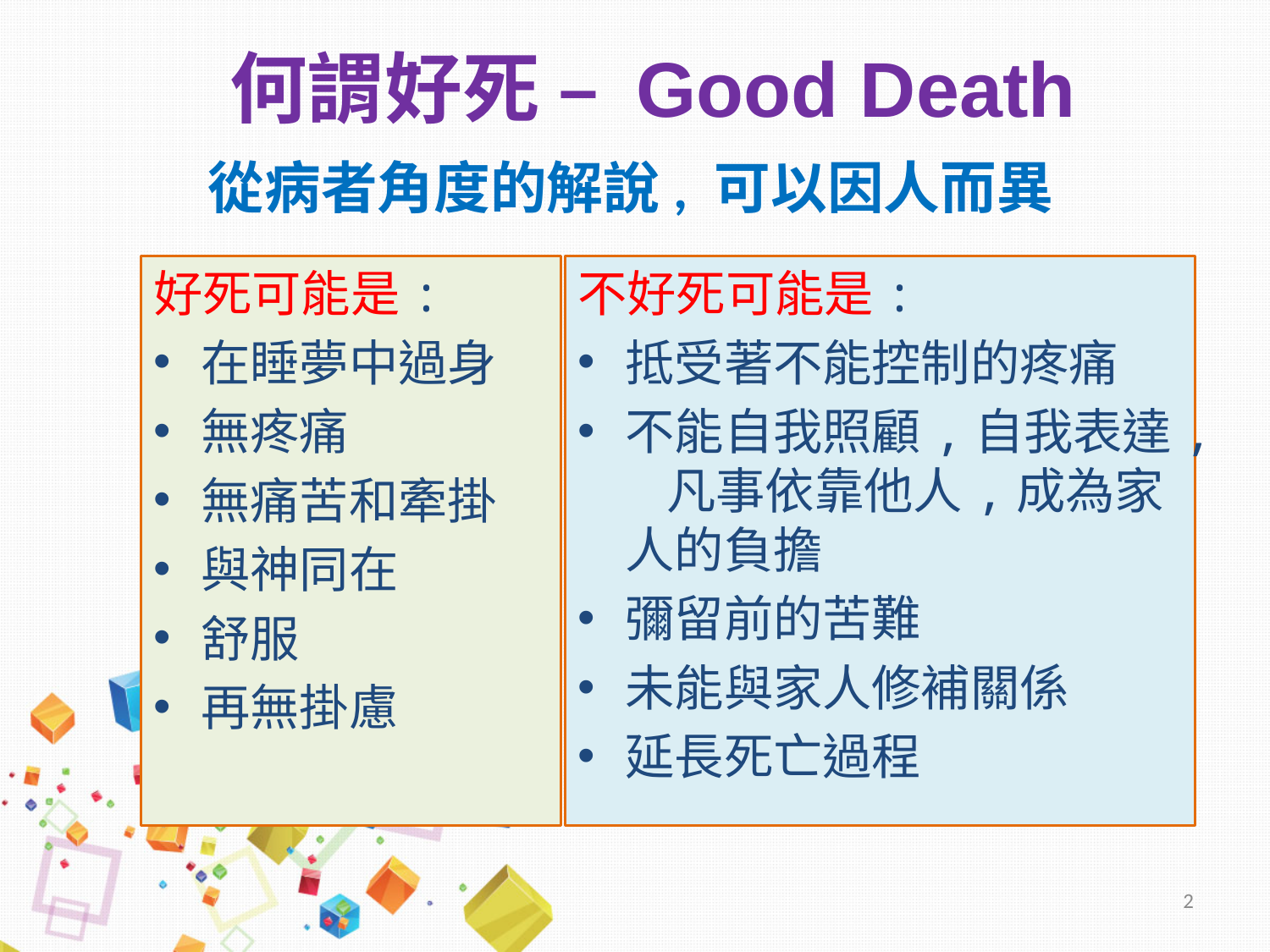

# 何謂好死 – Good Death
從病者角度的解說, 可以因人而異
好死可能是:
在睡夢中過身
無疼痛
無痛苦和牽掛
與神同在
舒服
再無掛慮
不好死可能是:
抵受著不能控制的疼痛
不能自我照顧,自我表達, 凡事依靠他人,成為家人的負擔
彌留前的苦難
未能與家人修補關係
延長死亡過程

2